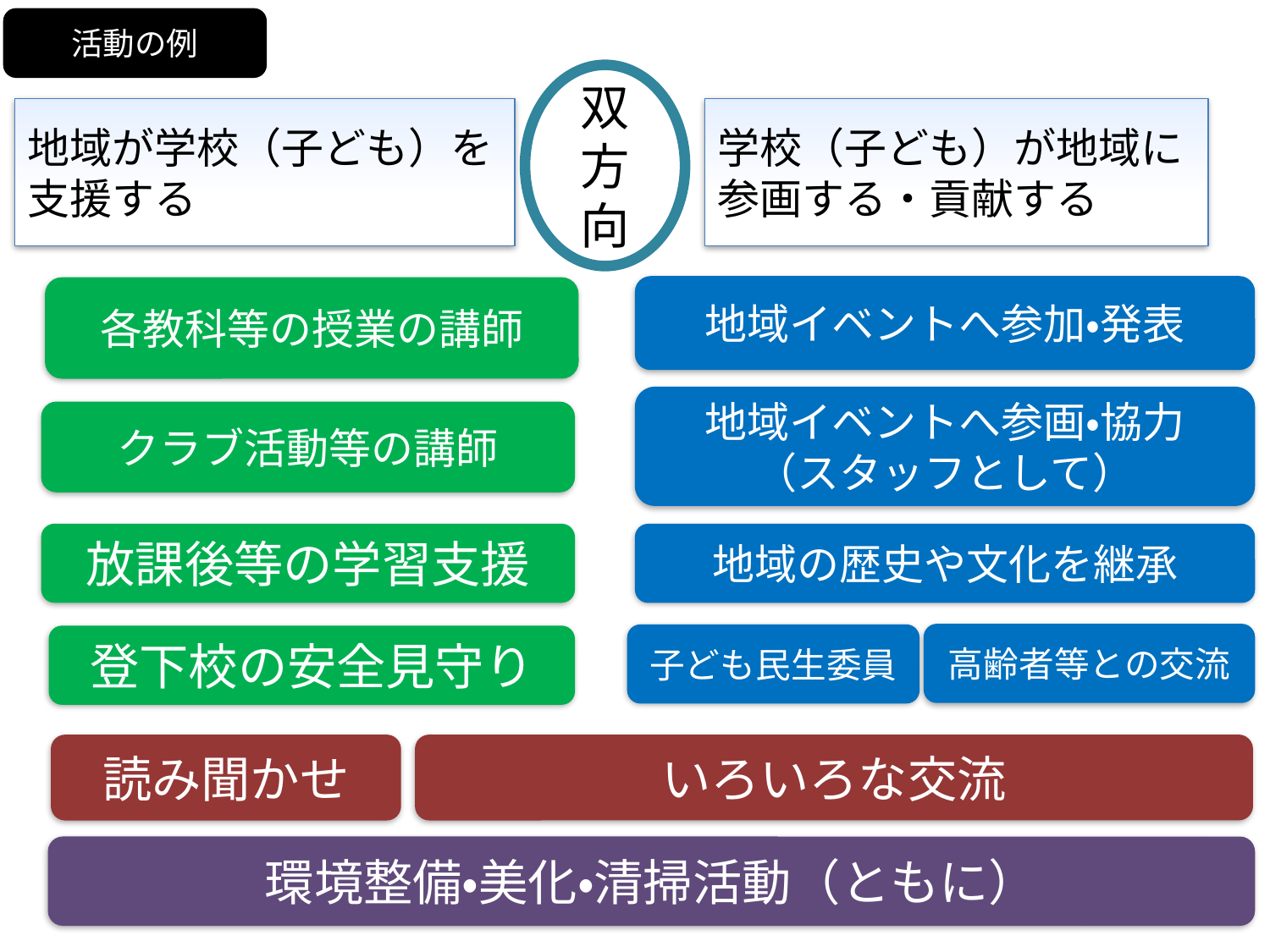

活動の例
双方向
地域が学校（子ども）を支援する
学校（子ども）が地域に
参画する・貢献する
地域イベントへ参加・発表
各教科等の授業の講師
地域イベントへ参画・協力
（スタッフとして）
クラブ活動等の講師
放課後等の学習支援
地域の歴史や文化を継承
高齢者等との交流
子ども民生委員
登下校の安全見守り
いろいろな交流
読み聞かせ
環境整備・美化・清掃活動（ともに）